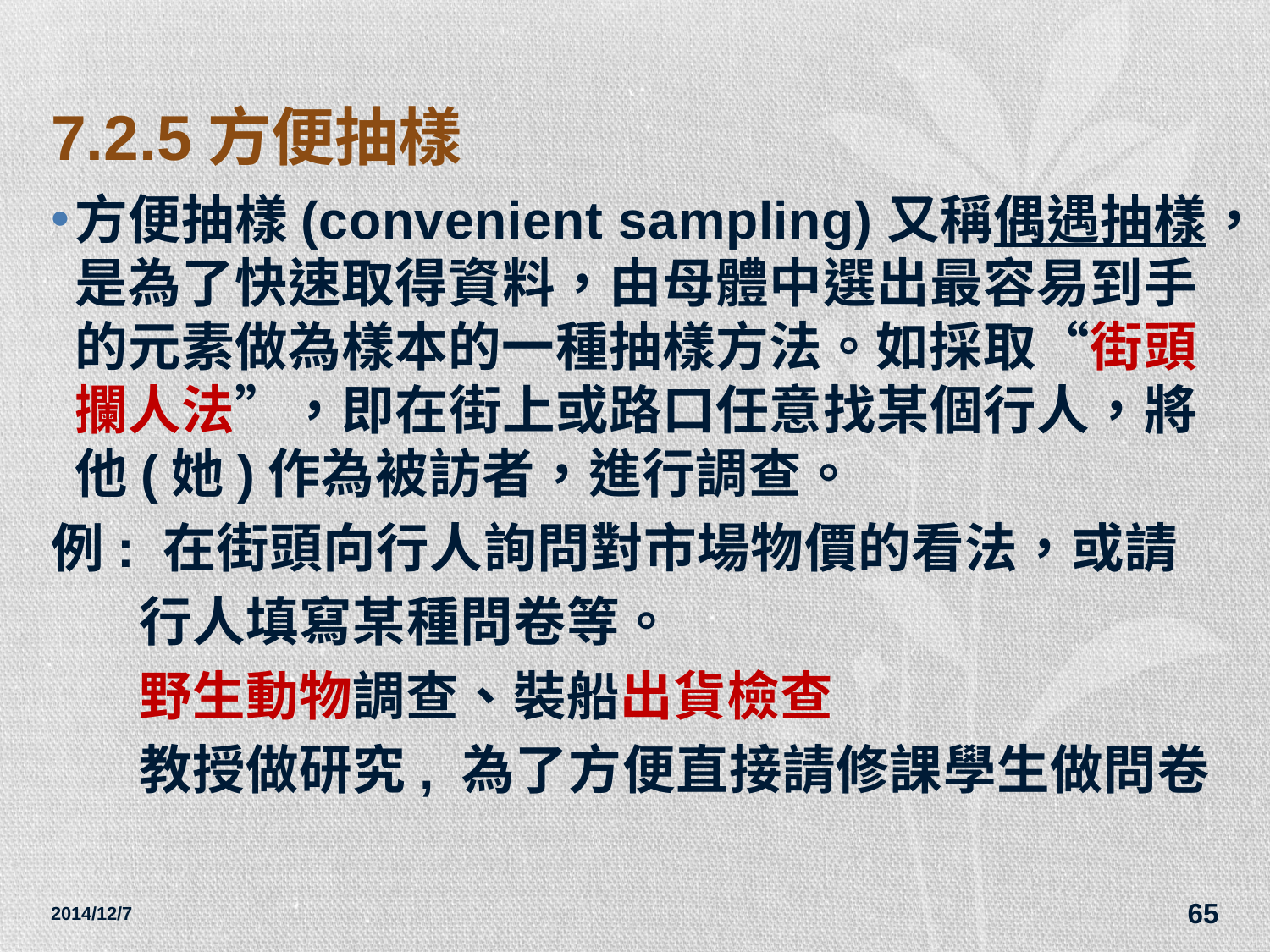

# 7.2.5方便抽樣
方便抽樣(convenient sampling)又稱偶遇抽樣，是為了快速取得資料，由母體中選出最容易到手的元素做為樣本的一種抽樣方法。如採取“街頭攔人法”，即在街上或路口任意找某個行人，將他(她)作為被訪者，進行調查。
例: 在街頭向行人詢問對市場物價的看法，或請
      行人填寫某種問卷等。
      野生動物調查、裝船出貨檢查
      教授做研究, 為了方便直接請修課學生做問卷

2014/12/7
65